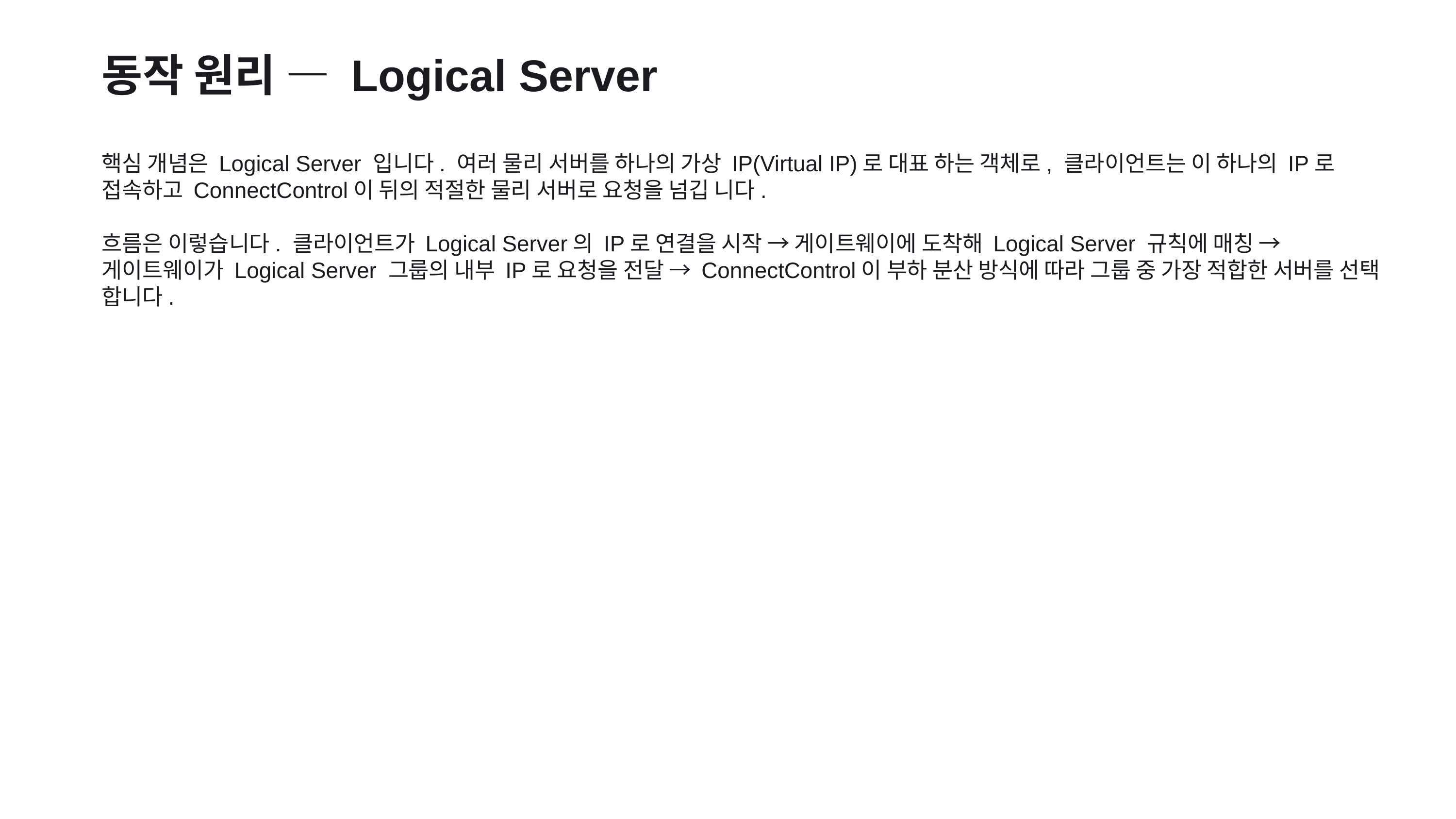

동작 원리 — Logical Server
핵심 개념은 Logical Server 입니다. 여러 물리 서버를 하나의 가상 IP(Virtual IP)로 대표 하는 객체로, 클라이언트는 이 하나의 IP로 접속하고 ConnectControl이 뒤의 적절한 물리 서버로 요청을 넘깁 니다.

흐름은 이렇습니다. 클라이언트가 Logical Server의 IP로 연결을 시작 → 게이트웨이에 도착해 Logical Server 규칙에 매칭 → 게이트웨이가 Logical Server 그룹의 내부 IP로 요청을 전달 → ConnectControl이 부하 분산 방식에 따라 그룹 중 가장 적합한 서버를 선택 합니다.